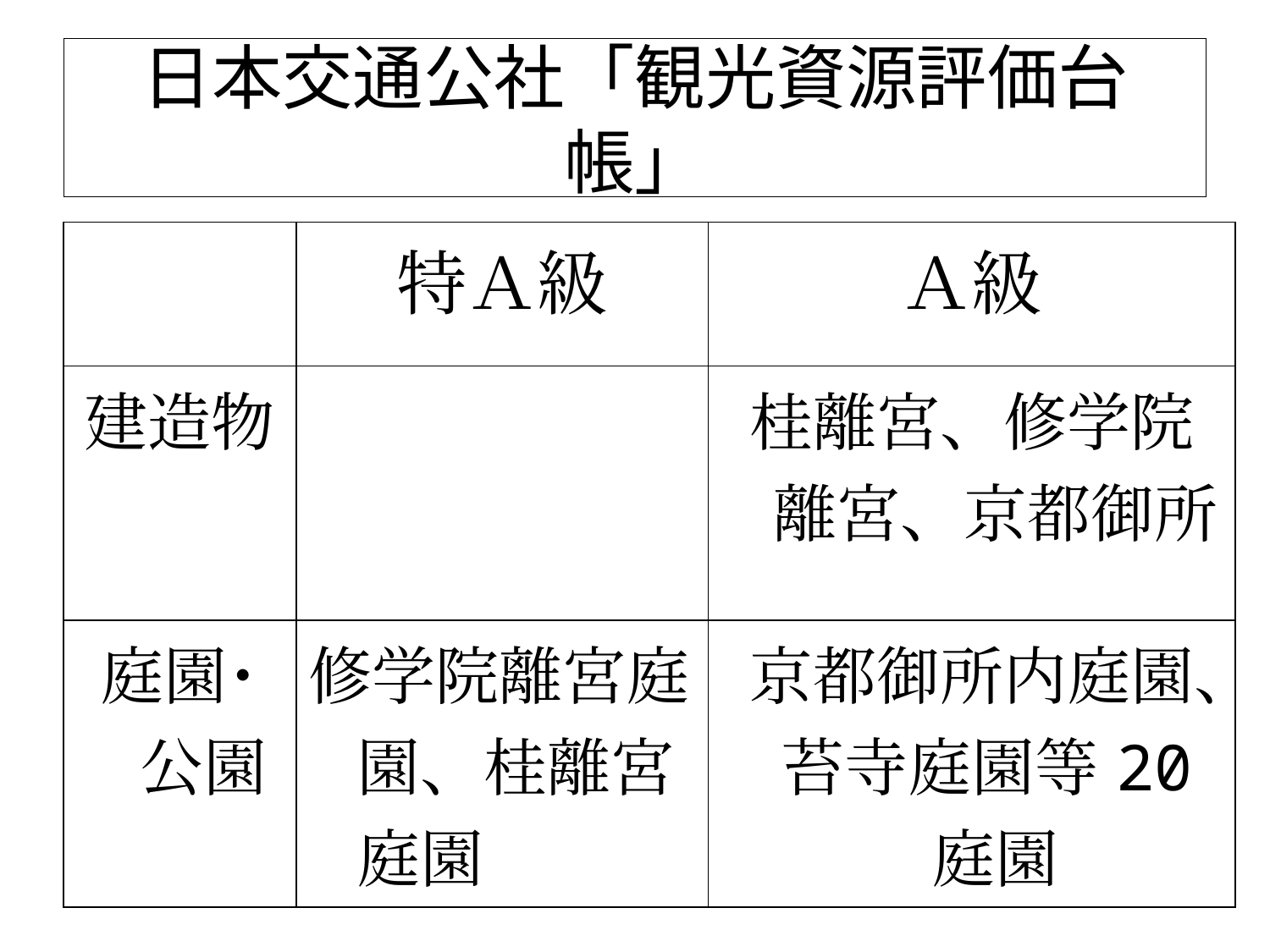

# 日本交通公社「観光資源評価台帳」
|  | 特Ａ級 | Ａ級 |
| --- | --- | --- |
| 建造物 |  | 桂離宮、修学院離宮、京都御所 |
| 庭園･公園 | 修学院離宮庭園、桂離宮庭園 | 京都御所内庭園、苔寺庭園等20庭園 |